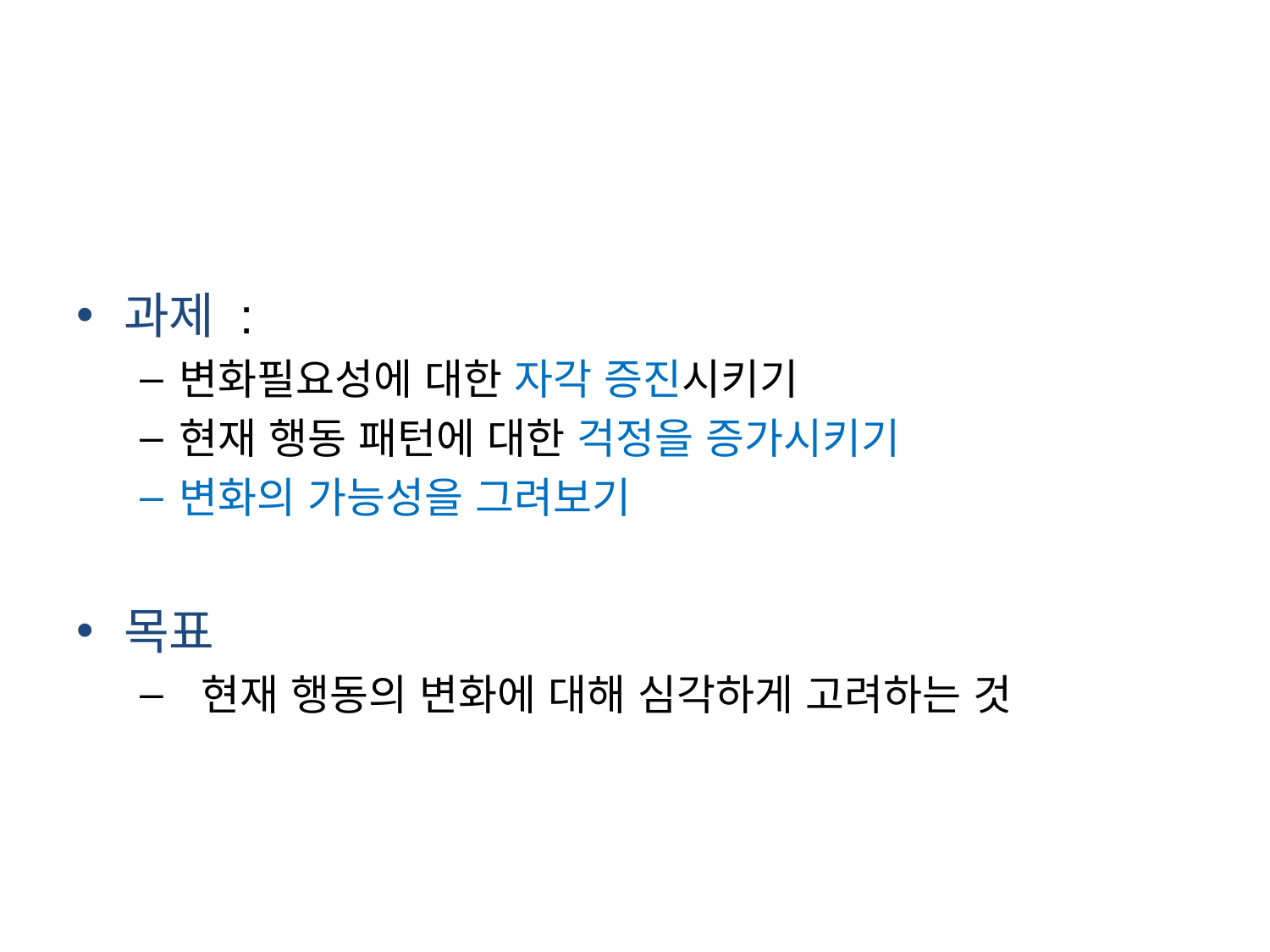

#
과제 :
변화필요성에 대한 자각 증진시키기
현재 행동 패턴에 대한 걱정을 증가시키기
변화의 가능성을 그려보기

목표
 현재 행동의 변화에 대해 심각하게 고려하는 것